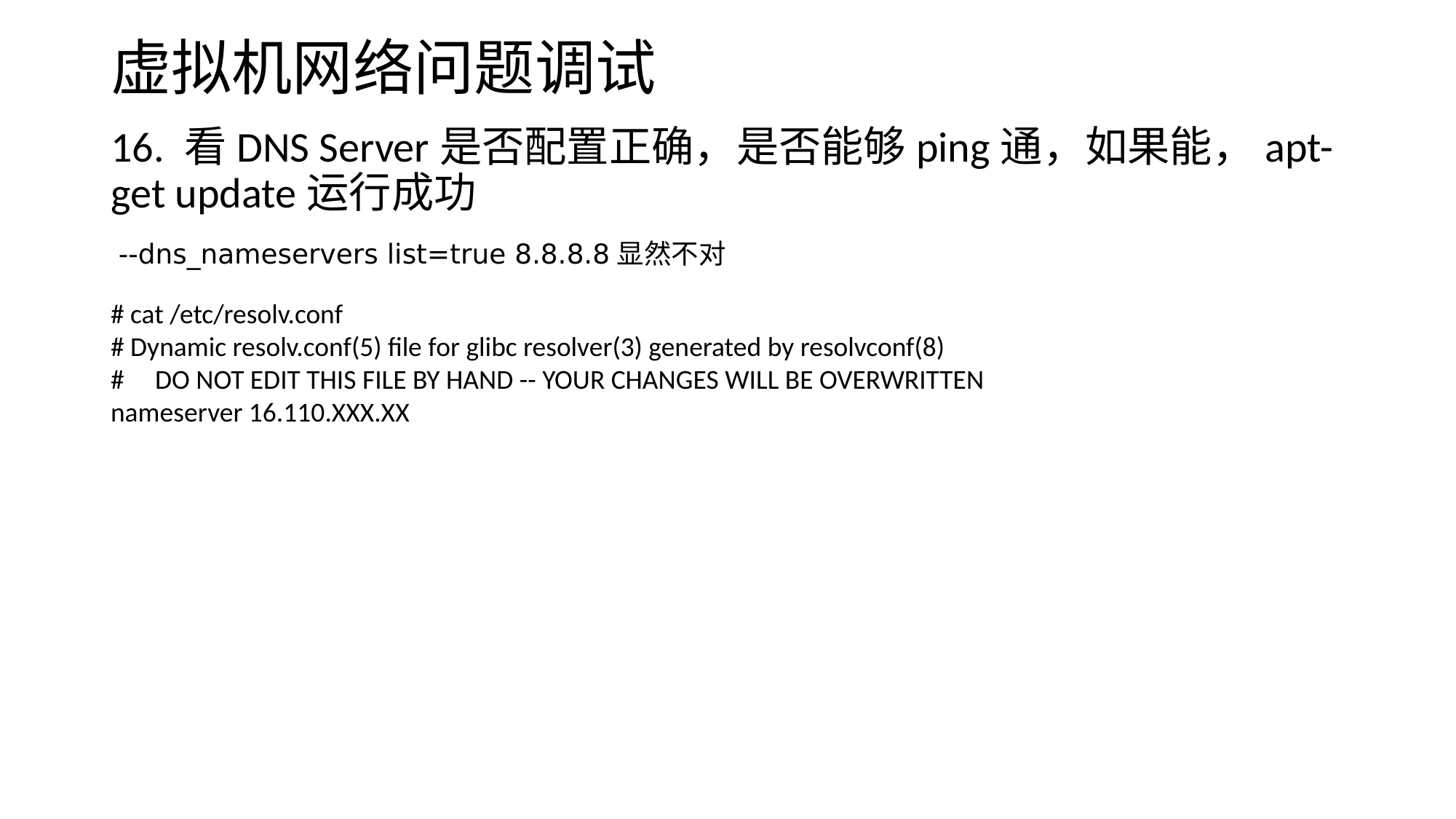

# 虚拟机网络问题调试
16. 看DNS Server是否配置正确，是否能够ping通，如果能，apt-get update运行成功
--dns_nameservers list=true 8.8.8.8显然不对
# cat /etc/resolv.conf
# Dynamic resolv.conf(5) file for glibc resolver(3) generated by resolvconf(8)
#     DO NOT EDIT THIS FILE BY HAND -- YOUR CHANGES WILL BE OVERWRITTEN
nameserver 16.110.XXX.XX